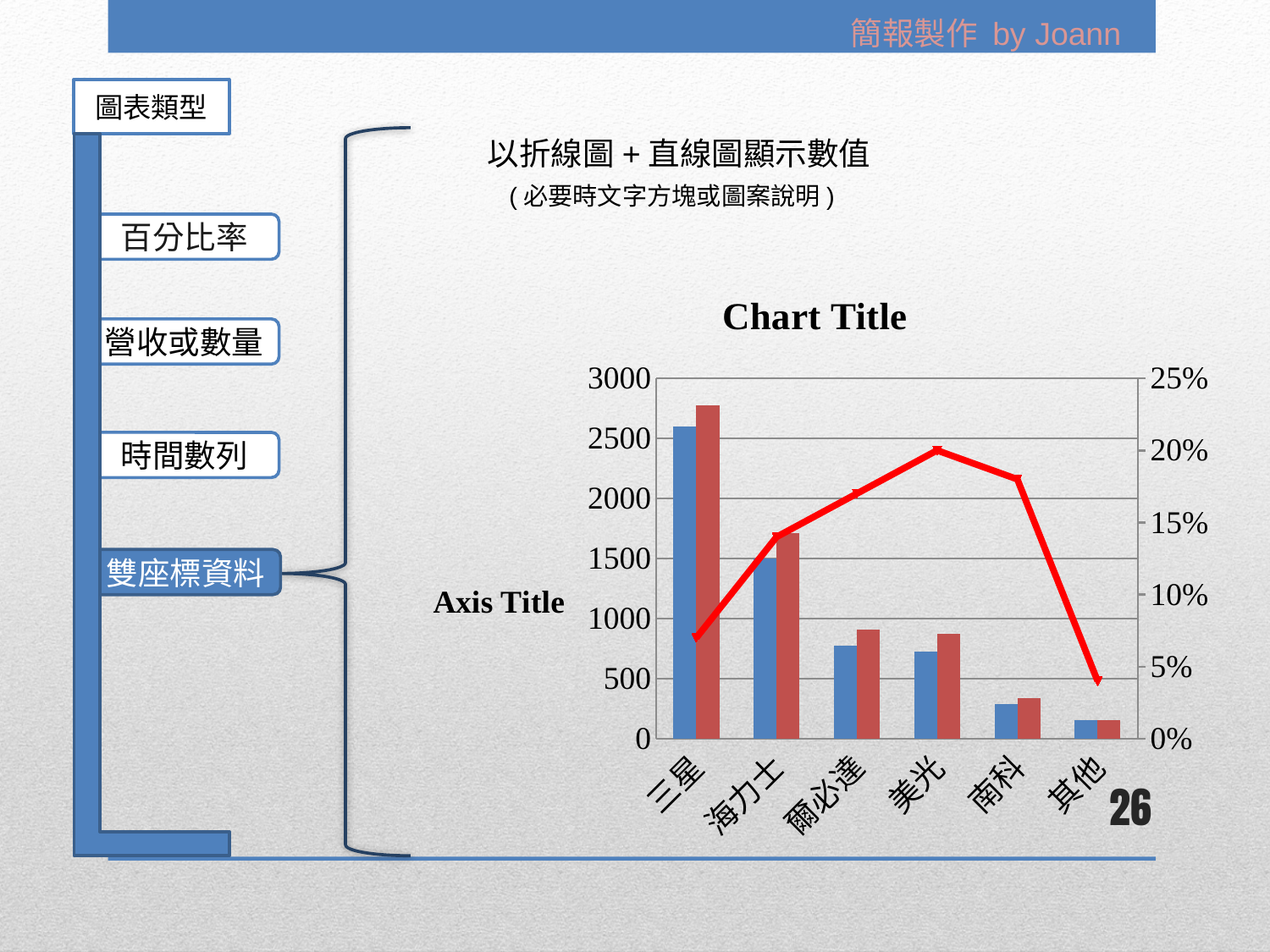

圖表類型

百分比率
營收或數量
時間數列
雙座標資料

以折線圖+直線圖顯示數值
(必要時文字方塊或圖案說明)

### Chart:

| Category | 1Q2012 | 2Q2012 | 季成長率 |
|---|---|---|---|
| 三星 | 2597.0 | 2776.0 | 0.07 |
| 海力士 | 1501.0 | 1713.0 | 0.14 |
| 爾必達 | 776.0 | 908.0 | 0.17 |
| 美光 | 729.0 | 875.0 | 0.2 |
| 南科 | 288.0 | 341.0 | 0.18 |
| 其他 | 153.0 | 159.0 | 0.04 |
26